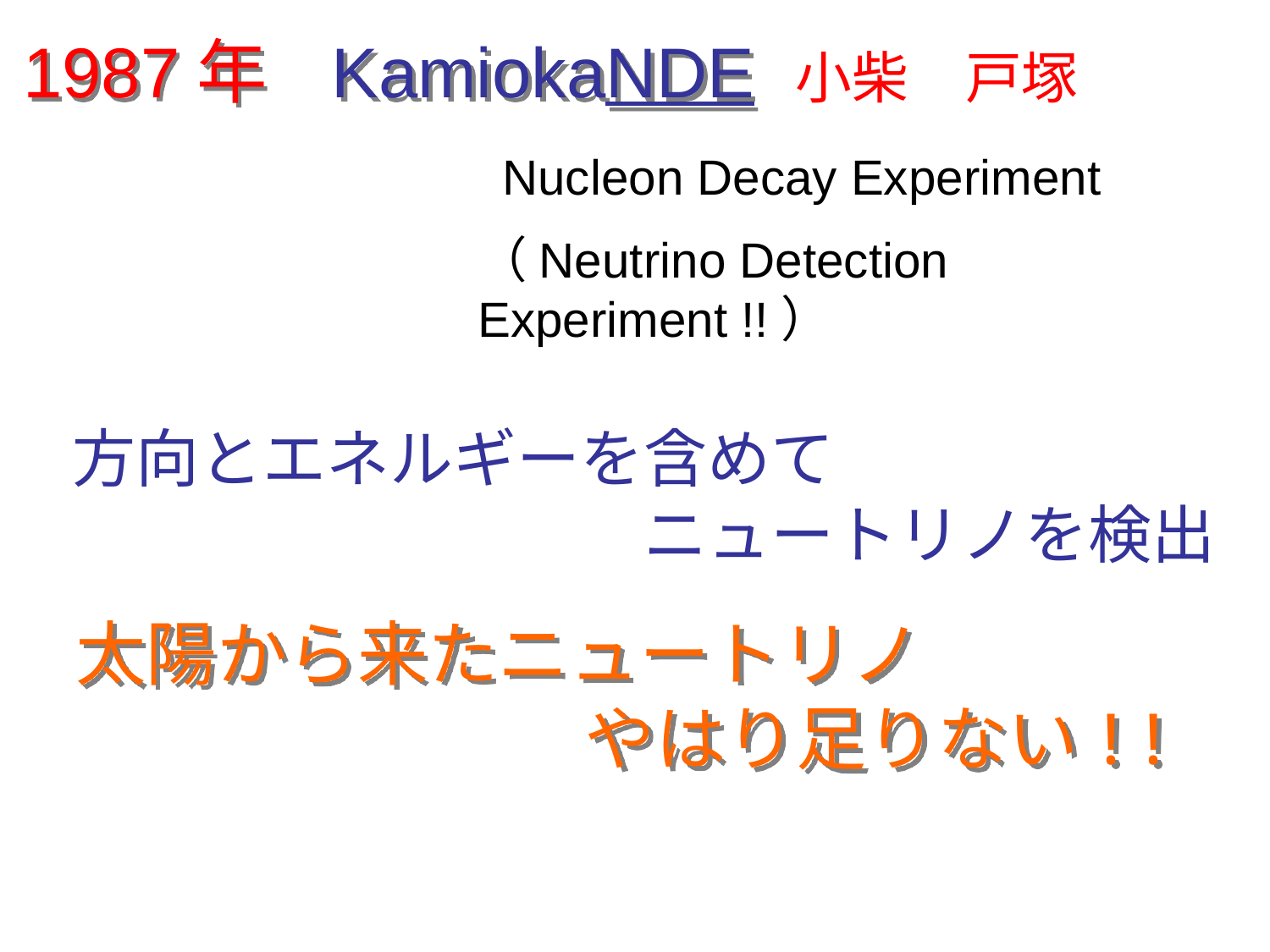

1987年   KamiokaNDE
小柴　戸塚
 Nucleon Decay Experiment
（Neutrino Detection Experiment !!）
方向とエネルギーを含めて　　　　　　　　　　　ニュートリノを検出
太陽から来たニュートリノ　　　　　　　　　 　　やはり足りない !!